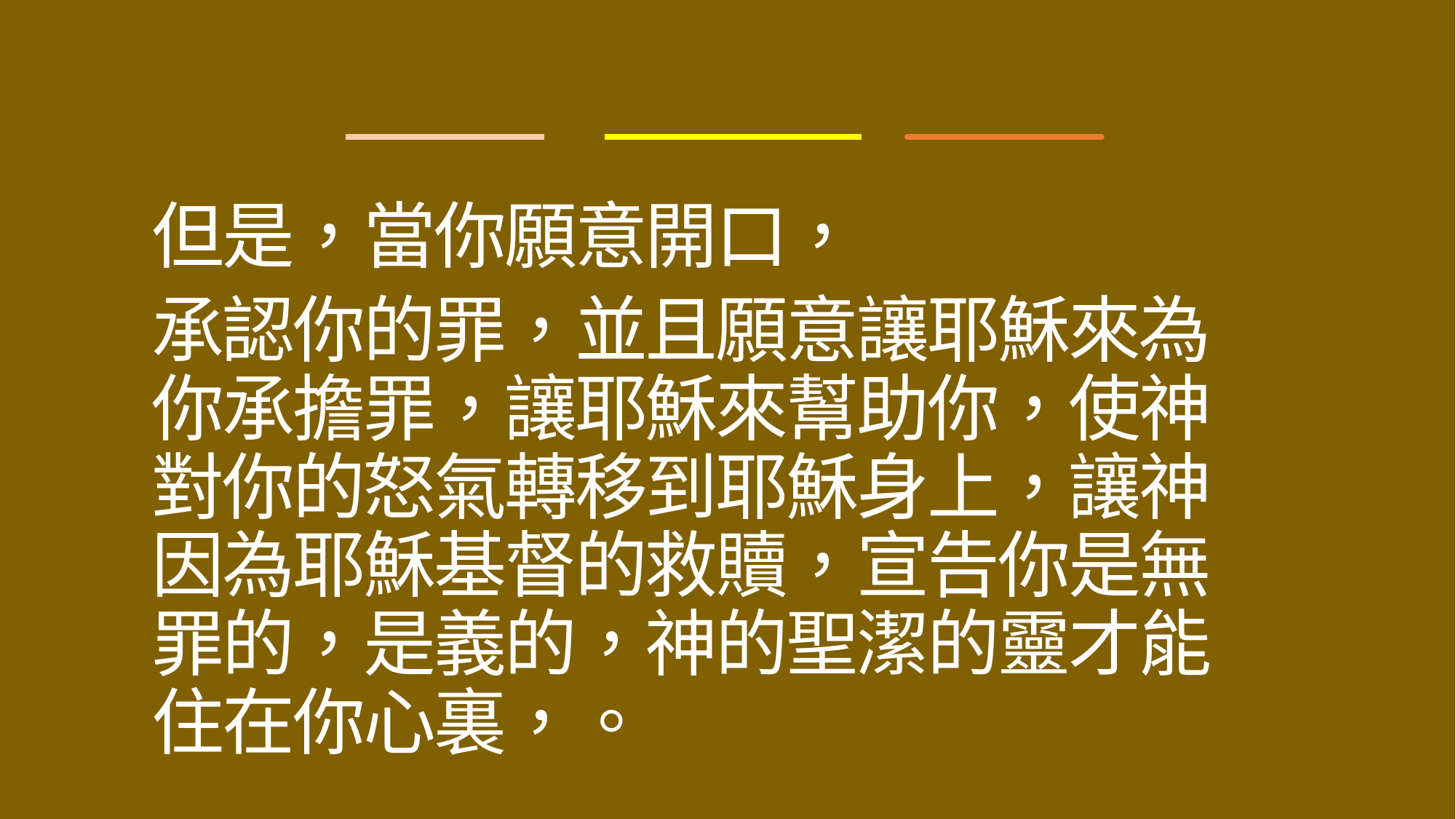

但是，當你願意開口，
承認你的罪，並且願意讓耶穌來為你承擔罪，讓耶穌來幫助你，使神對你的怒氣轉移到耶穌身上，讓神因為耶穌基督的救贖，宣告你是無罪的，是義的，神的聖潔的靈才能住在你心裏，。